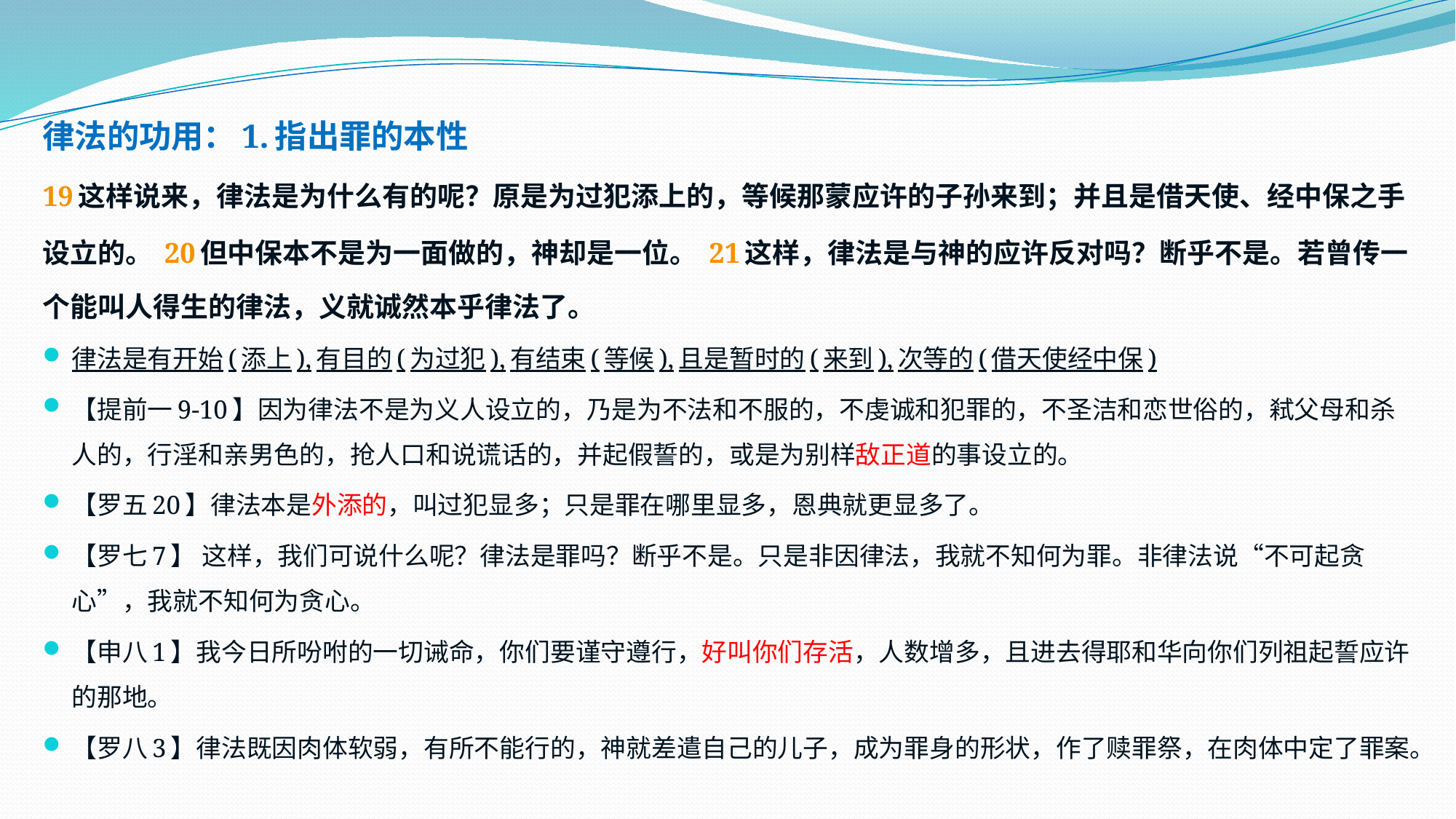

律法的功用：1.指出罪的本性
19 这样说来，律法是为什么有的呢？原是为过犯添上的，等候那蒙应许的子孙来到；并且是借天使、经中保之手设立的。 20 但中保本不是为一面做的，神却是一位。 21 这样，律法是与神的应许反对吗？断乎不是。若曾传一个能叫人得生的律法，义就诚然本乎律法了。
律法是有开始(添上),有目的(为过犯),有结束(等候),且是暂时的(来到),次等的(借天使经中保)
【提前一9-10】因为律法不是为义人设立的，乃是为不法和不服的，不虔诚和犯罪的，不圣洁和恋世俗的，弒父母和杀人的，行淫和亲男色的，抢人口和说谎话的，并起假誓的，或是为别样敌正道的事设立的。
【罗五20】律法本是外添的，叫过犯显多；只是罪在哪里显多，恩典就更显多了。
【罗七7】 这样，我们可说什么呢？律法是罪吗？断乎不是。只是非因律法，我就不知何为罪。非律法说“不可起贪心”，我就不知何为贪心。
【申八1】我今日所吩咐的一切诫命，你们要谨守遵行，好叫你们存活，人数增多，且进去得耶和华向你们列祖起誓应许的那地。
【罗八3】律法既因肉体软弱，有所不能行的，神就差遣自己的儿子，成为罪身的形状，作了赎罪祭，在肉体中定了罪案。